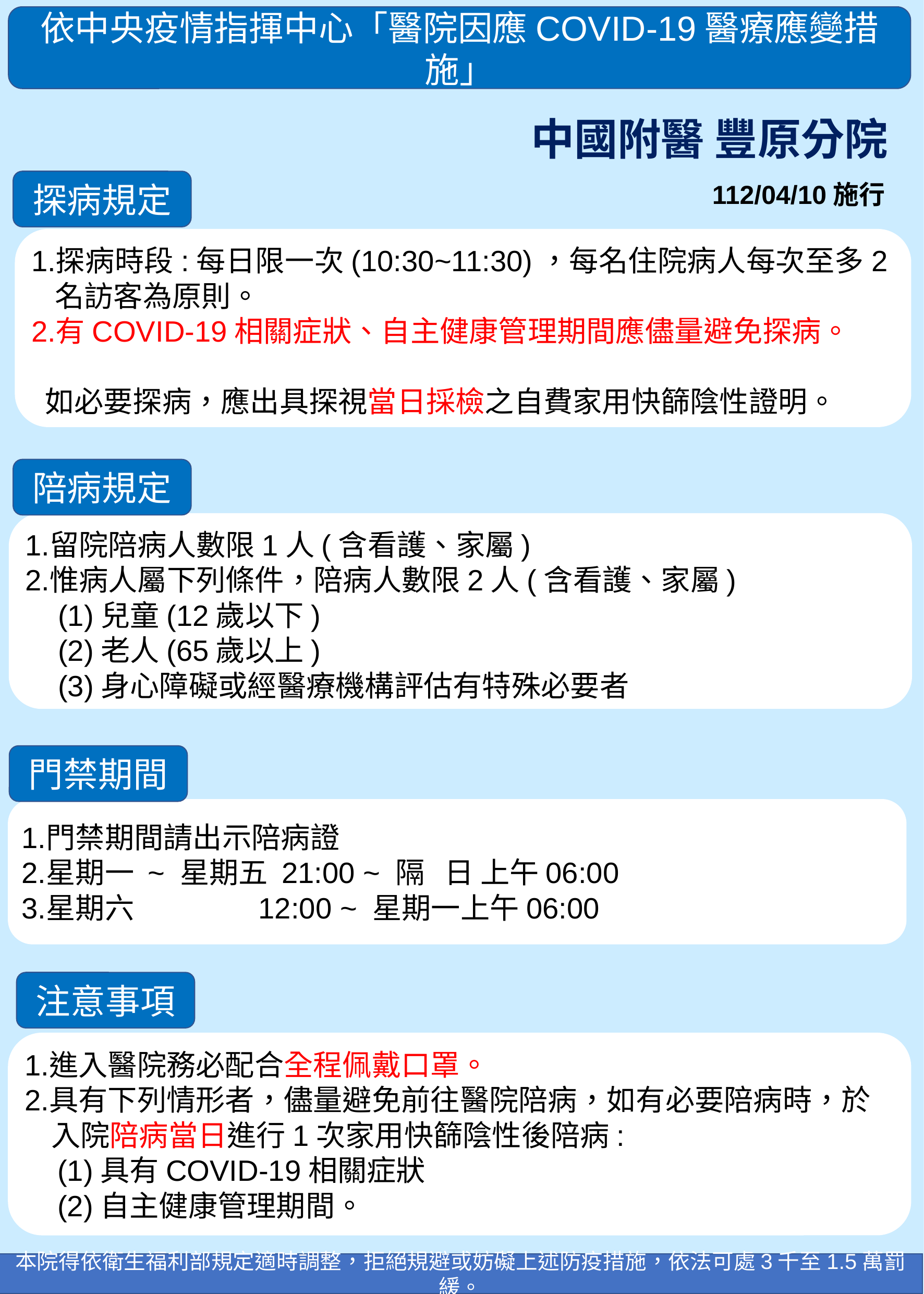

依中央疫情指揮中心「醫院因應COVID-19醫療應變措施」
中國附醫 豐原分院
探病規定
112/04/10施行
探病時段:每日限一次(10:30~11:30)，每名住院病人每次至多2名訪客為原則。
有COVID-19相關症狀、自主健康管理期間應儘量避免探病。

 如必要探病，應出具探視當日採檢之自費家用快篩陰性證明。
陪病規定
留院陪病人數限1人(含看護、家屬)
惟病人屬下列條件，陪病人數限2人(含看護、家屬)
    (1)兒童(12歲以下)
    (2)老人(65歲以上)
    (3)身心障礙或經醫療機構評估有特殊必要者

門禁期間
門禁期間請出示陪病證
星期一 ~ 星期五 21:00 ~ 隔   日 上午06:00
星期六                  12:00 ~ 星期一上午06:00
注意事項
進入醫院務必配合全程佩戴口罩。
具有下列情形者，儘量避免前往醫院陪病，如有必要陪病時，於
   入院陪病當日進行1次家用快篩陰性後陪病:
    (1)具有COVID-19相關症狀
    (2)自主健康管理期間。
本院得依衛生福利部規定適時調整，拒絕規避或妨礙上述防疫措施，依法可處3千至1.5萬罰緩。